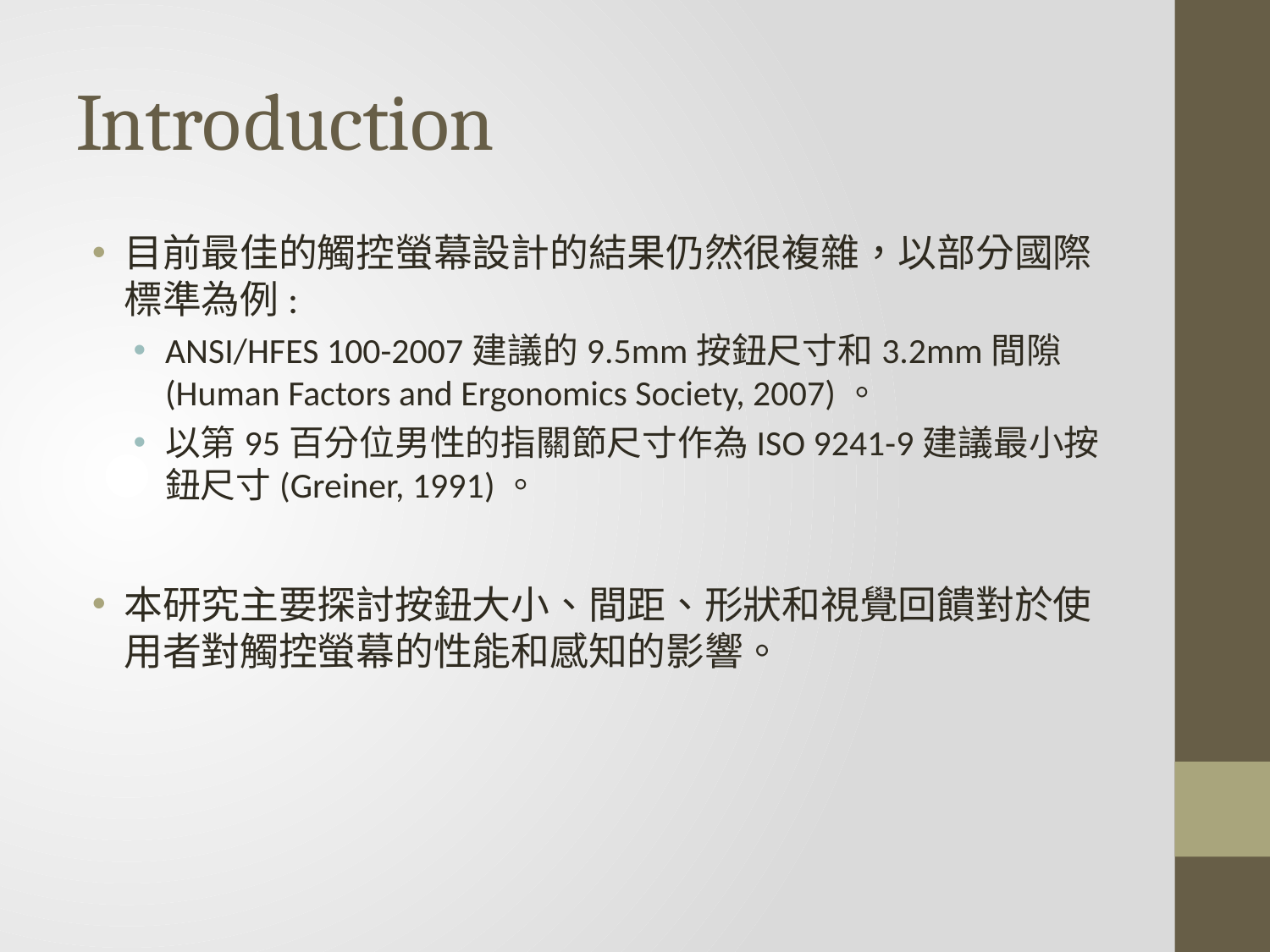

# Introduction
目前最佳的觸控螢幕設計的結果仍然很複雜，以部分國際標準為例:
ANSI/HFES 100-2007建議的9.5mm按鈕尺寸和3.2mm間隙(Human Factors and Ergonomics Society, 2007)。
以第95百分位男性的指關節尺寸作為ISO 9241-9建議最小按鈕尺寸(Greiner, 1991)。

本研究主要探討按鈕大小、間距、形狀和視覺回饋對於使用者對觸控螢幕的性能和感知的影響。